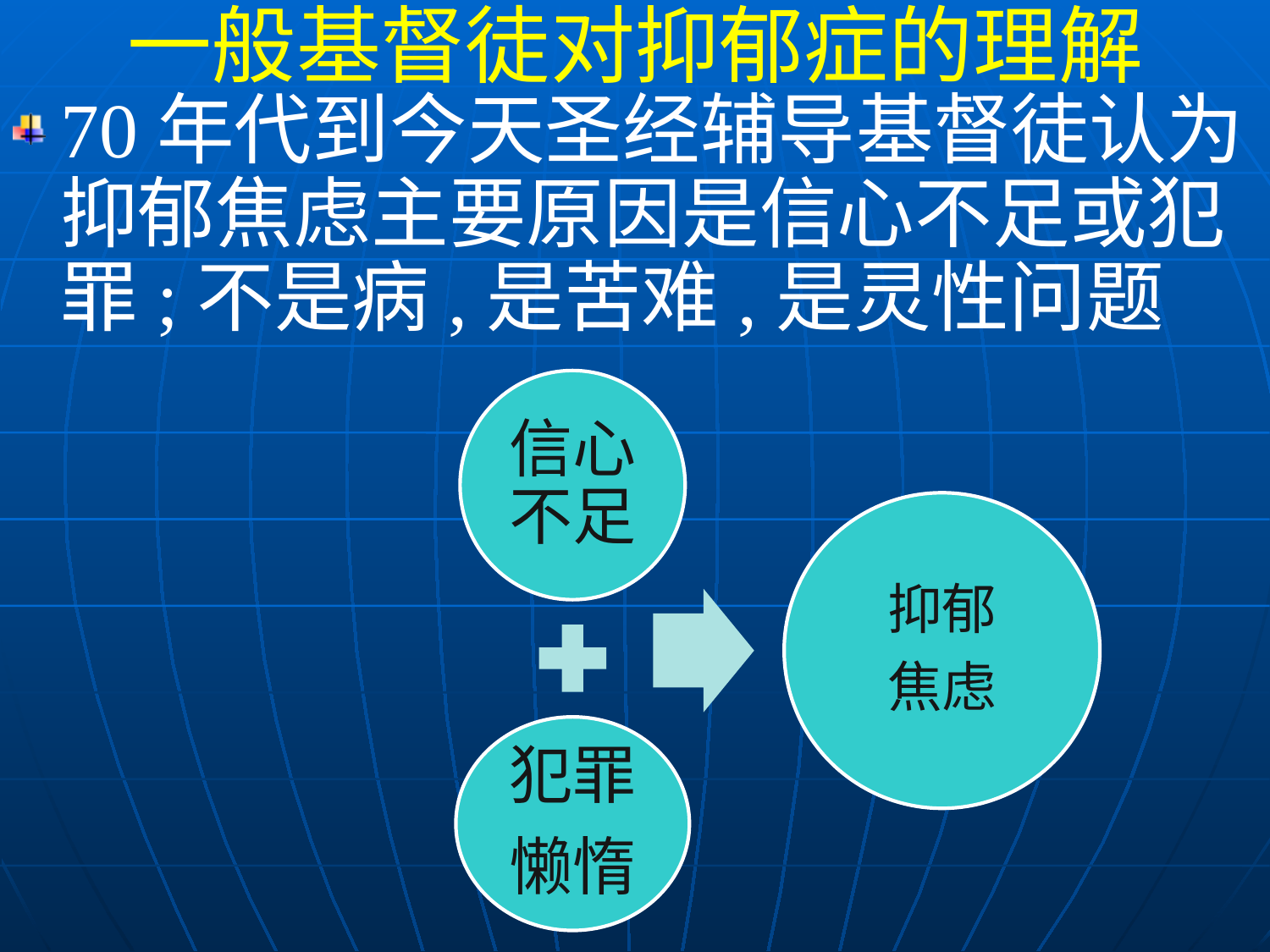

一般基督徒对抑郁症的理解
70年代到今天圣经辅导基督徒认为抑郁焦虑主要原因是信心不足或犯罪;不是病,是苦难,是灵性问题

信心不足

犯罪
懒惰

抑郁
焦虑